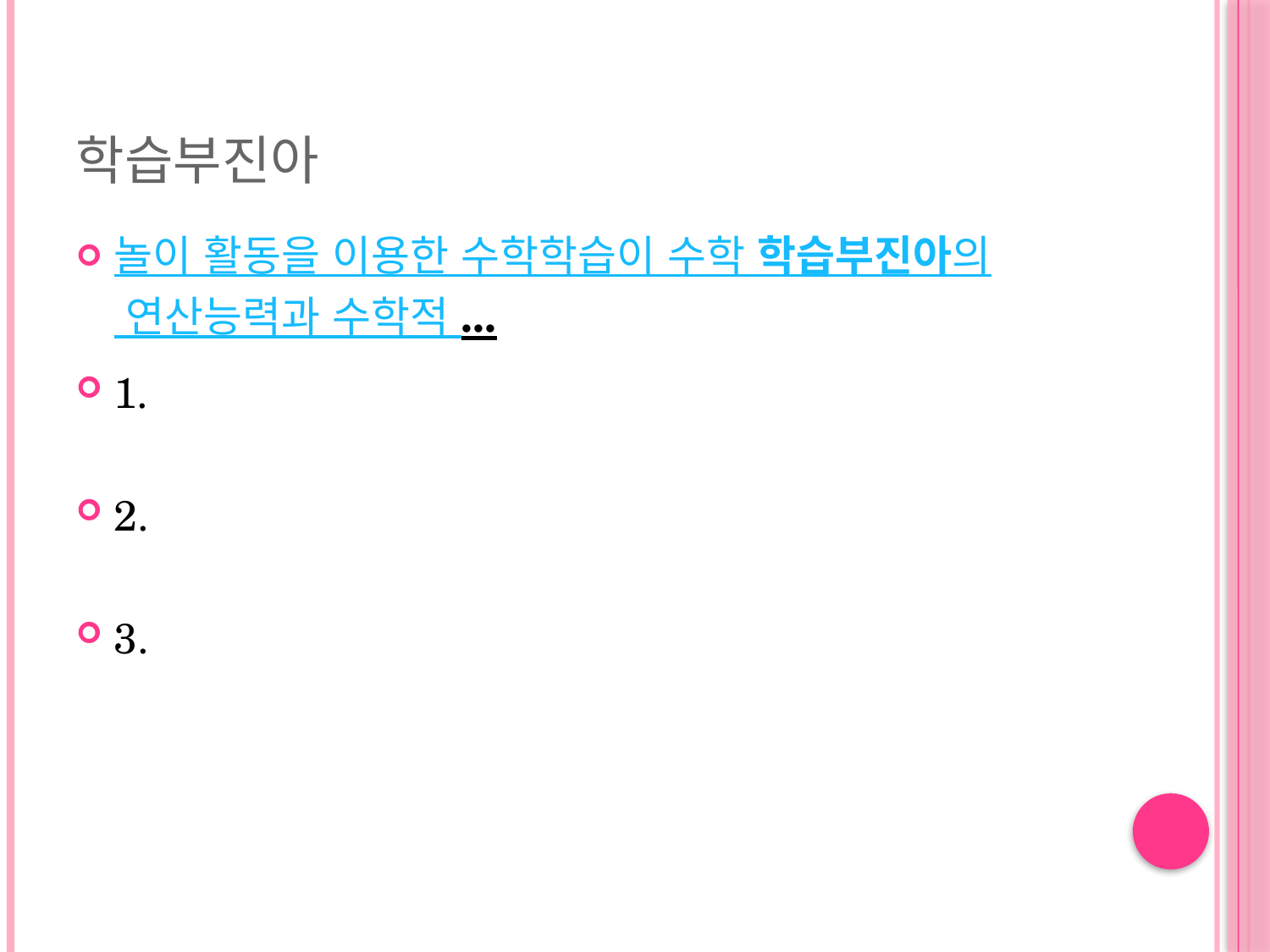

# 학습부진아
놀이 활동을 이용한 수학학습이 수학 학습부진아의 연산능력과 수학적 ...
1.

2.

3.